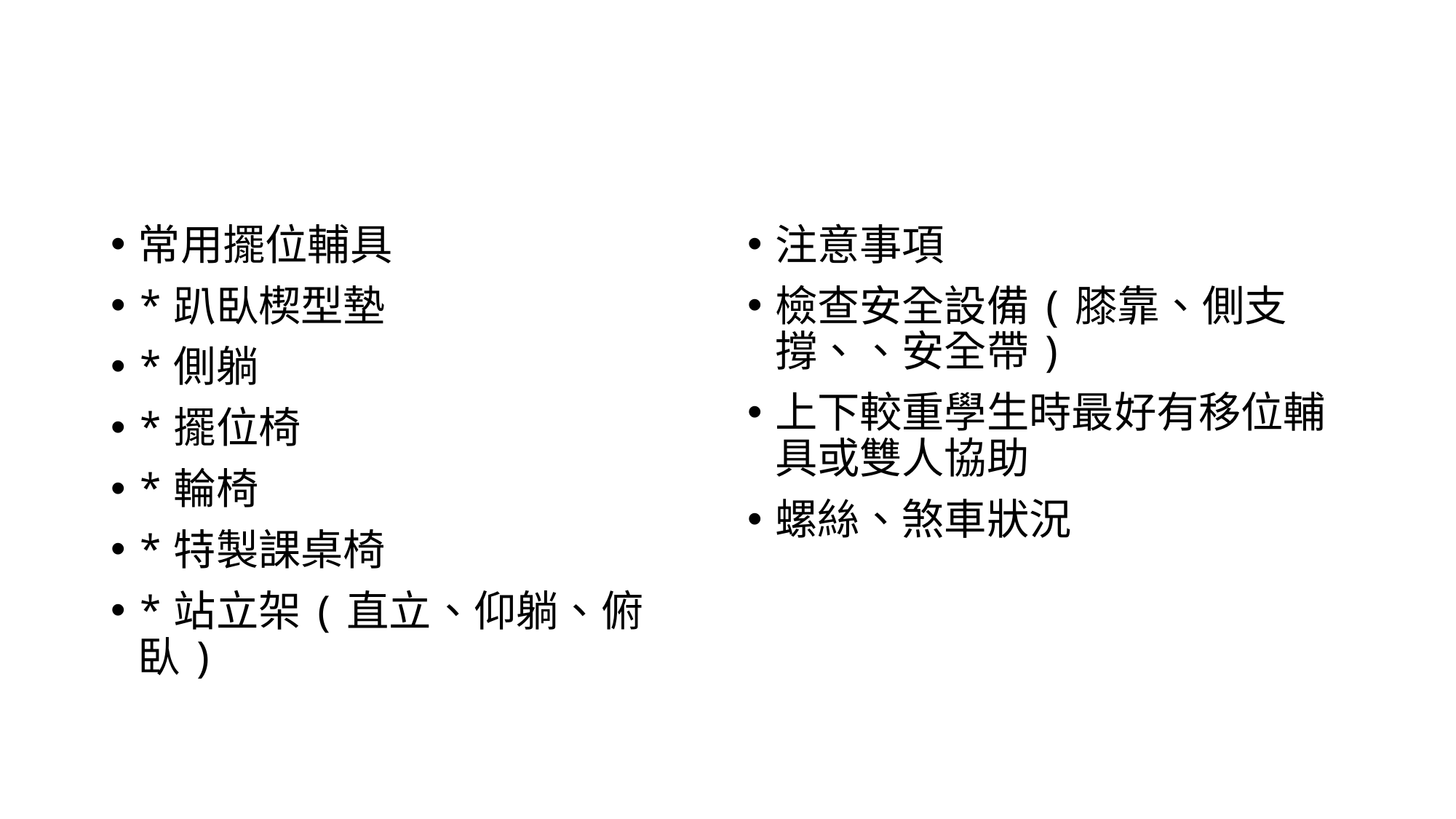

#
常用擺位輔具
*趴臥楔型墊
*側躺
*擺位椅
*輪椅
*特製課桌椅
*站立架(直立、仰躺、俯臥)
注意事項
檢查安全設備(膝靠、側支撐、、安全帶)
上下較重學生時最好有移位輔具或雙人協助
螺絲、煞車狀況